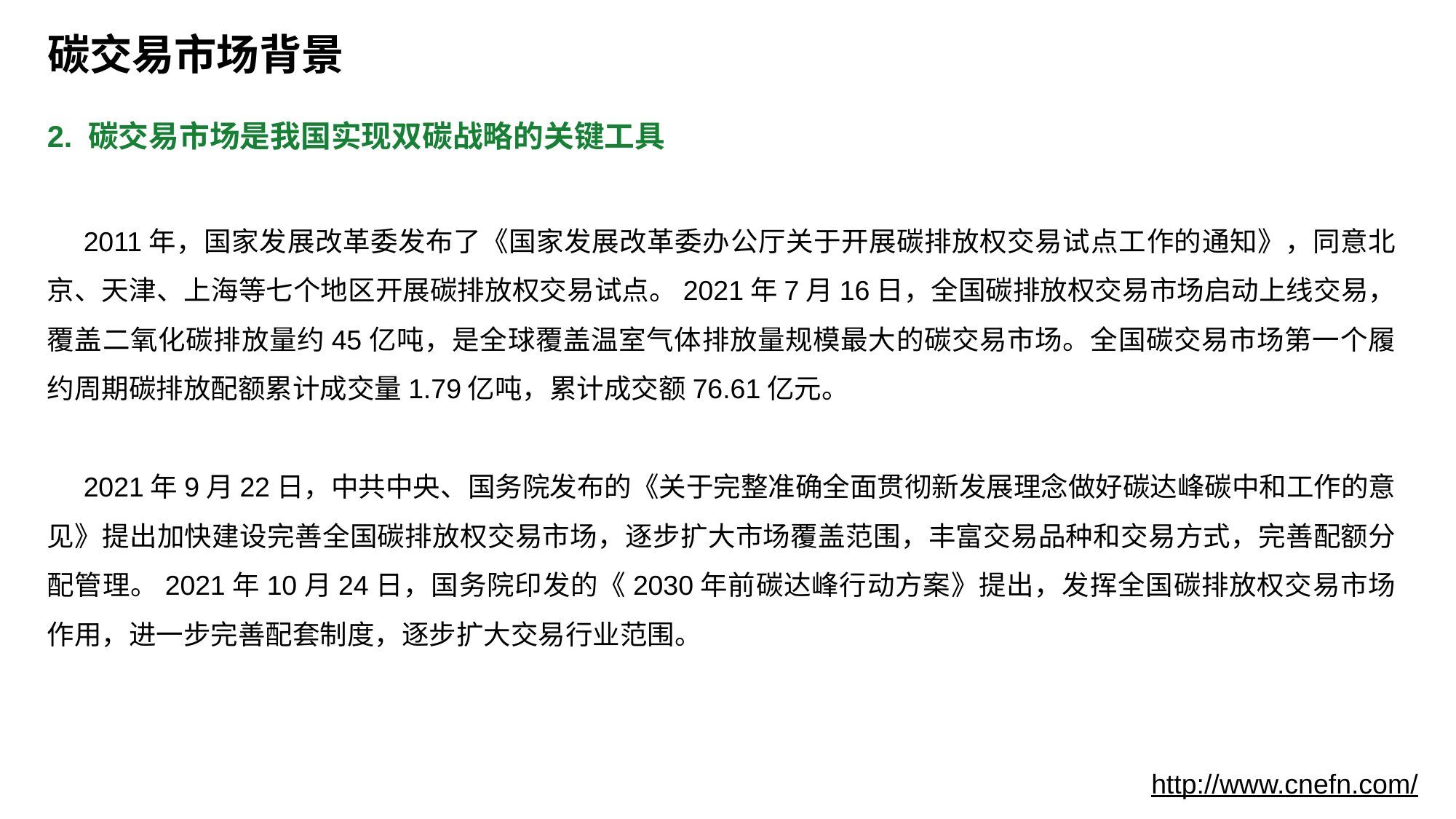

# 碳交易市场背景
2. 碳交易市场是我国实现双碳战略的关键工具

2011年，国家发展改革委发布了《国家发展改革委办公厅关于开展碳排放权交易试点工作的通知》，同意北京、天津、上海等七个地区开展碳排放权交易试点。2021年7月16日，全国碳排放权交易市场启动上线交易，覆盖二氧化碳排放量约45亿吨，是全球覆盖温室气体排放量规模最大的碳交易市场。全国碳交易市场第一个履约周期碳排放配额累计成交量1.79亿吨，累计成交额76.61亿元。

2021年9月22日，中共中央、国务院发布的《关于完整准确全面贯彻新发展理念做好碳达峰碳中和工作的意见》提出加快建设完善全国碳排放权交易市场，逐步扩大市场覆盖范围，丰富交易品种和交易方式，完善配额分配管理。2021年10月24日，国务院印发的《2030年前碳达峰行动方案》提出，发挥全国碳排放权交易市场作用，进一步完善配套制度，逐步扩大交易行业范围。